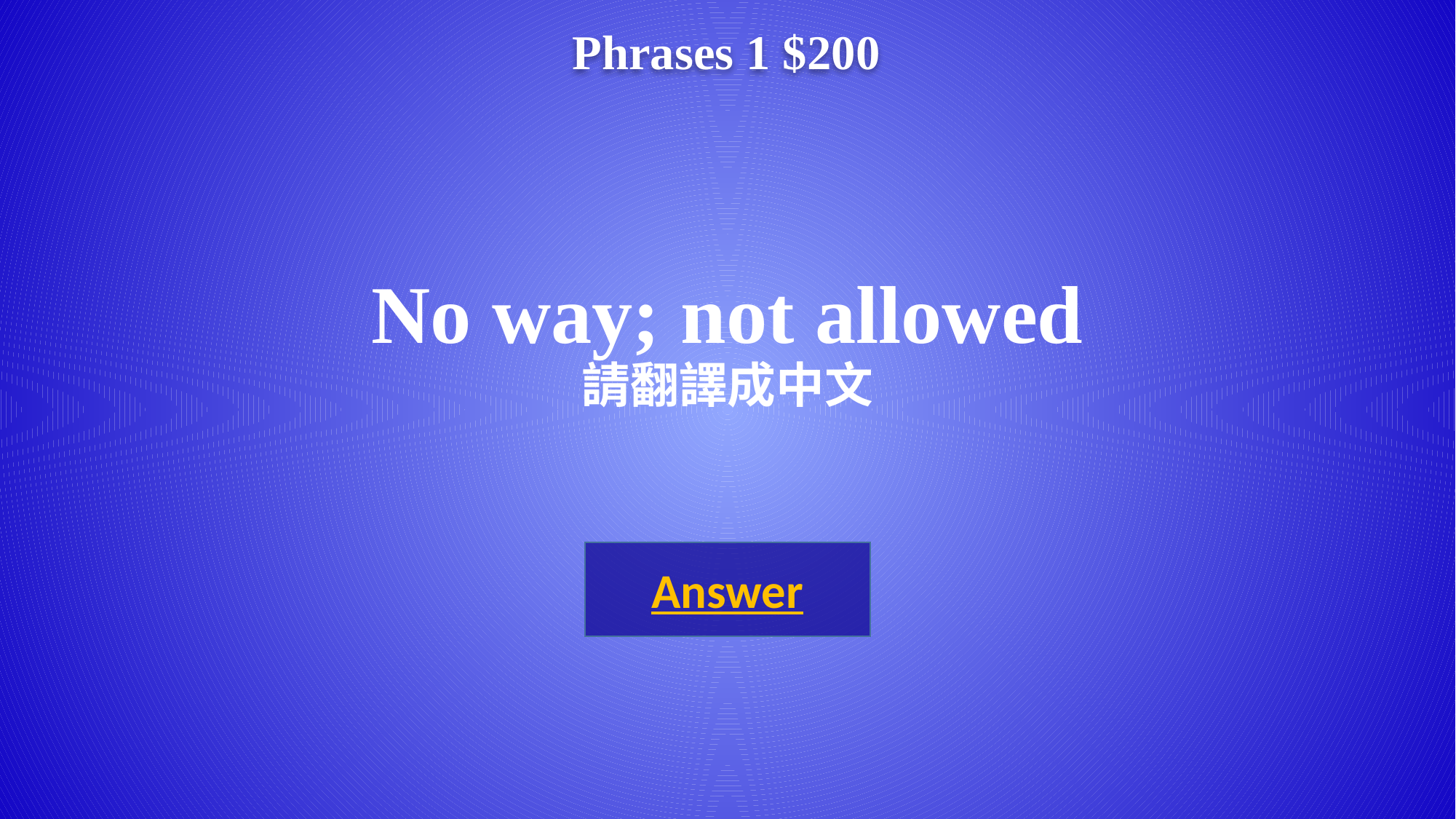

Phrases 1 $200
# No way; not allowed 請翻譯成中文